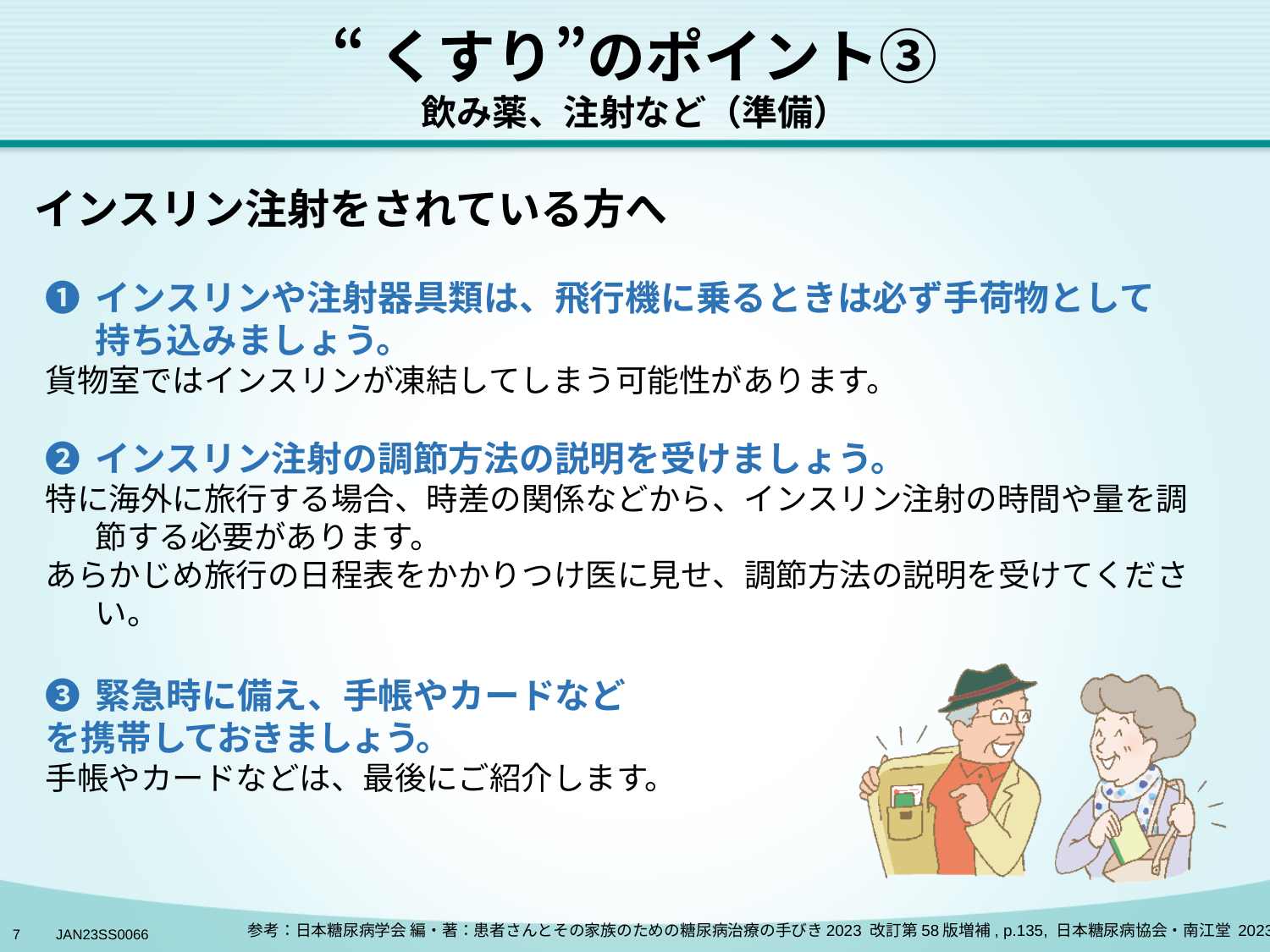

# “くすり”のポイント③ 飲み薬、注射など（準備）
インスリン注射をされている方へ
❶ 	インスリンや注射器具類は、飛行機に乗るときは必ず手荷物として
持ち込みましょう。
貨物室ではインスリンが凍結してしまう可能性があります。

❷ 	インスリン注射の調節方法の説明を受けましょう。
特に海外に旅行する場合、時差の関係などから、インスリン注射の時間や量を調節する必要があります。
あらかじめ旅行の日程表をかかりつけ医に見せ、調節方法の説明を受けてください。

❸	緊急時に備え、手帳やカードなど
を携帯しておきましょう。
手帳やカードなどは、最後にご紹介します。

参考：日本糖尿病学会 編・著：患者さんとその家族のための糖尿病治療の手びき2023 改訂第58版増補, p.135, 日本糖尿病協会・南江堂 2023
7